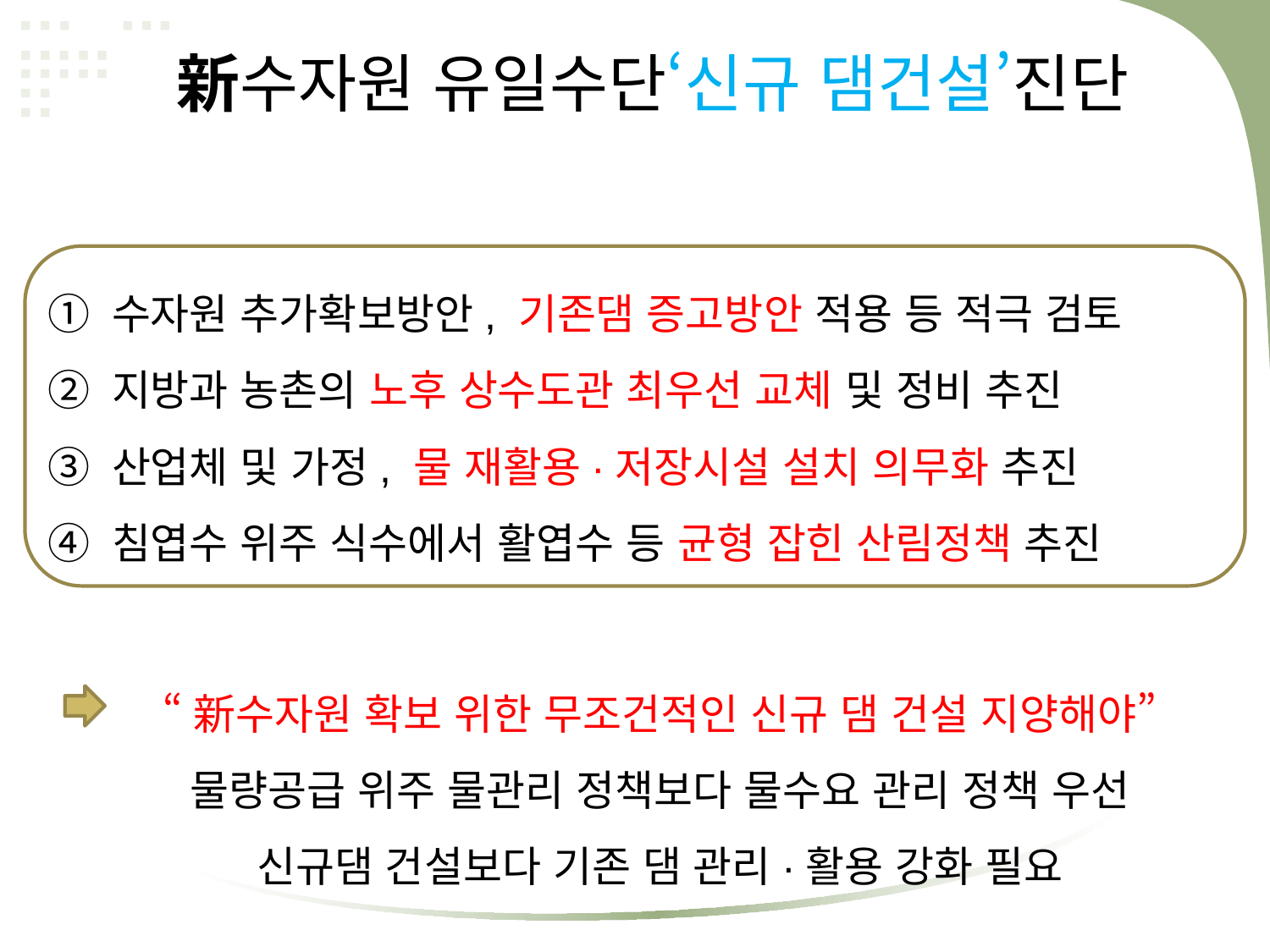

新수자원 유일수단‘신규 댐건설’진단

① 수자원 추가확보방안, 기존댐 증고방안 적용 등 적극 검토
② 지방과 농촌의 노후 상수도관 최우선 교체 및 정비 추진
③ 산업체 및 가정, 물 재활용·저장시설 설치 의무화 추진
④ 침엽수 위주 식수에서 활엽수 등 균형 잡힌 산림정책 추진
“新수자원 확보 위한 무조건적인 신규 댐 건설 지양해야”
물량공급 위주 물관리 정책보다 물수요 관리 정책 우선
신규댐 건설보다 기존 댐 관리·활용 강화 필요